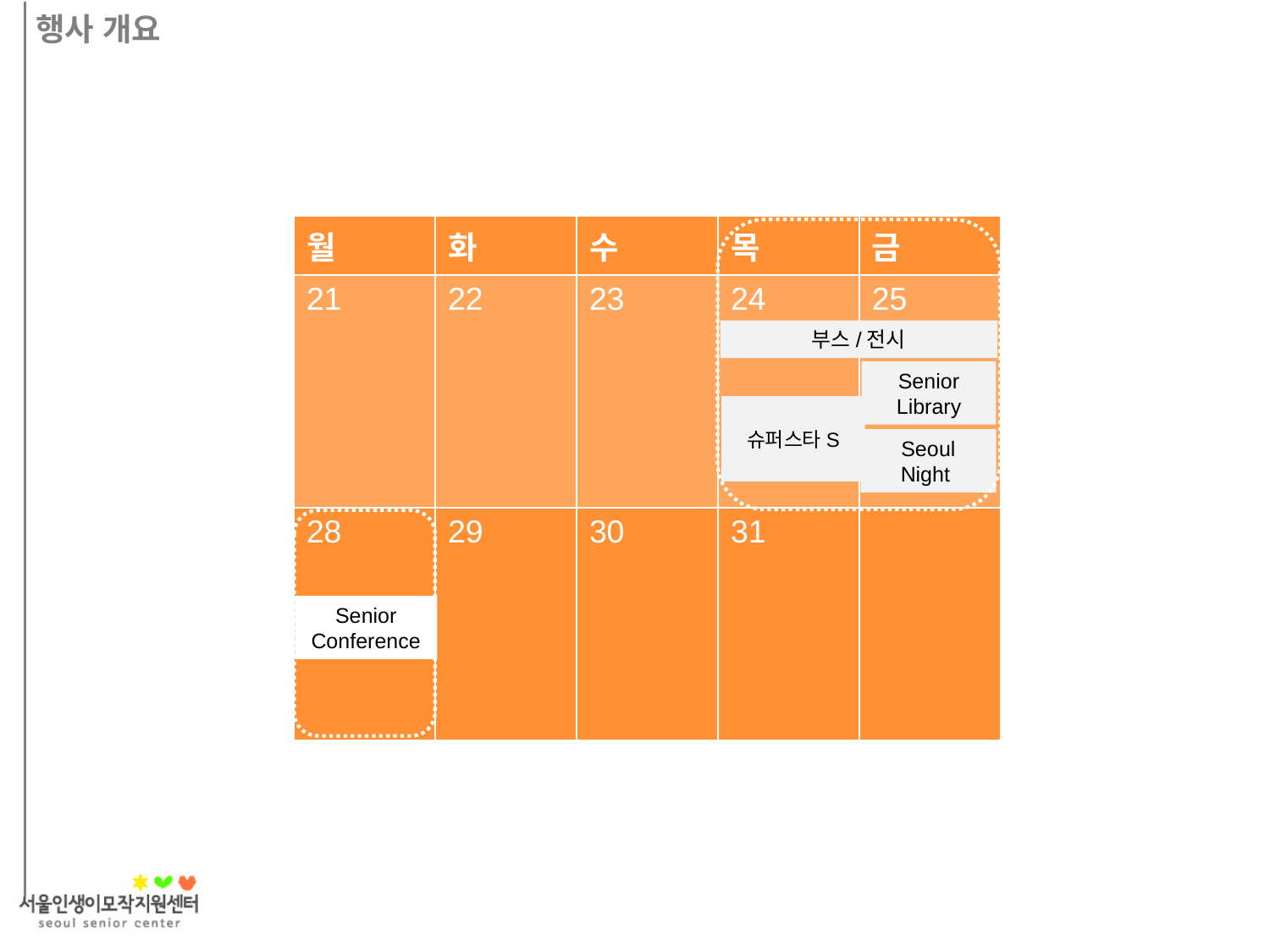

행사 개요
| 월 | 화 | 수 | 목 | 금 |
| --- | --- | --- | --- | --- |
| 21 | 22 | 23 | 24 | 25 |
| 28 | 29 | 30 | 31 |  |

부스/전시
Senior
Library

슈퍼스타S

Seoul
Night

Senior
Conference
12